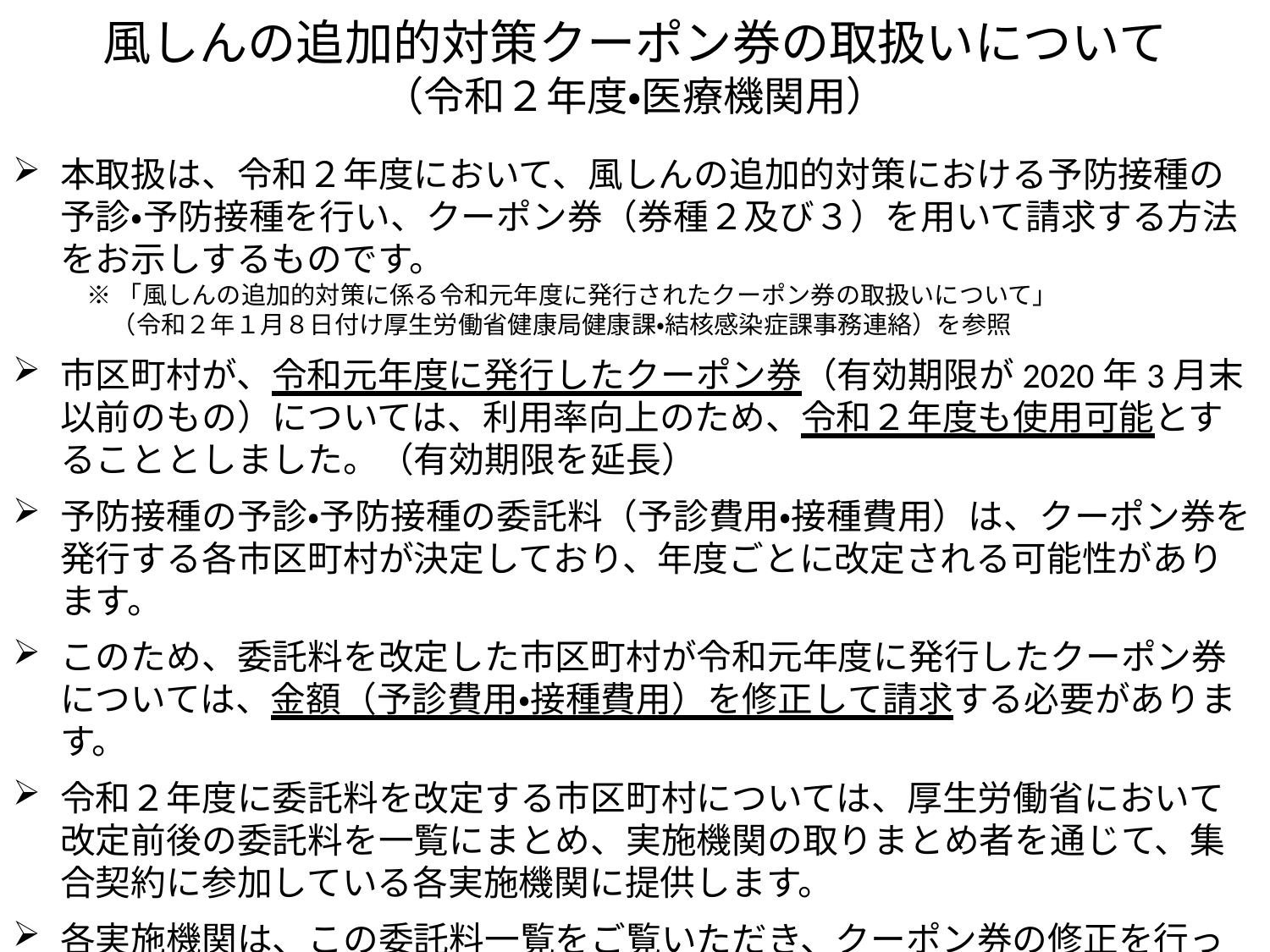

# 風しんの追加的対策クーポン券の取扱いについて （令和２年度・医療機関用）
本取扱は、令和２年度において、風しんの追加的対策における予防接種の予診・予防接種を行い、クーポン券（券種２及び３）を用いて請求する方法をお示しするものです。
※「風しんの追加的対策に係る令和元年度に発行されたクーポン券の取扱いについて」
　（令和２年１月８日付け厚生労働省健康局健康課・結核感染症課事務連絡）を参照
市区町村が、令和元年度に発行したクーポン券（有効期限が2020年3月末以前のもの）については、利用率向上のため、令和２年度も使用可能とすることとしました。（有効期限を延長）
予防接種の予診・予防接種の委託料（予診費用・接種費用）は、クーポン券を発行する各市区町村が決定しており、年度ごとに改定される可能性があります。
このため、委託料を改定した市区町村が令和元年度に発行したクーポン券については、金額（予診費用・接種費用）を修正して請求する必要があります。
令和２年度に委託料を改定する市区町村については、厚生労働省において改定前後の委託料を一覧にまとめ、実施機関の取りまとめ者を通じて、集合契約に参加している各実施機関に提供します。
各実施機関は、この委託料一覧をご覧いただき、クーポン券の修正を行って請求してください。